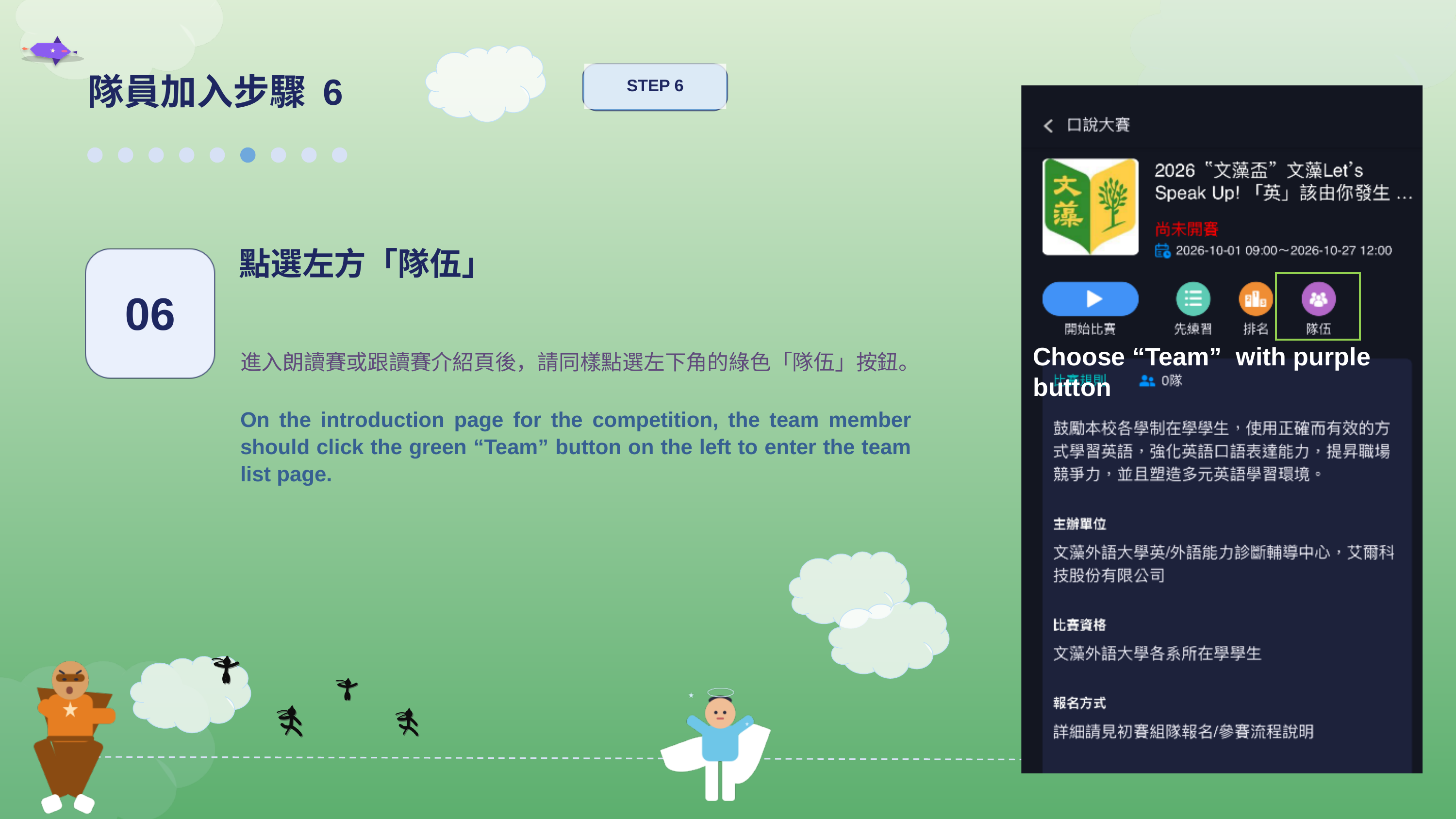

隊員加入步驟 6

STEP 6

點選左方「隊伍」

06

進入朗讀賽或跟讀賽介紹頁後，請同樣點選左下角的綠色「隊伍」按鈕。

Choose “Team”  with purple button

On the introduction page for the competition, the team member should click the green “Team” button on the left to enter the team list page.